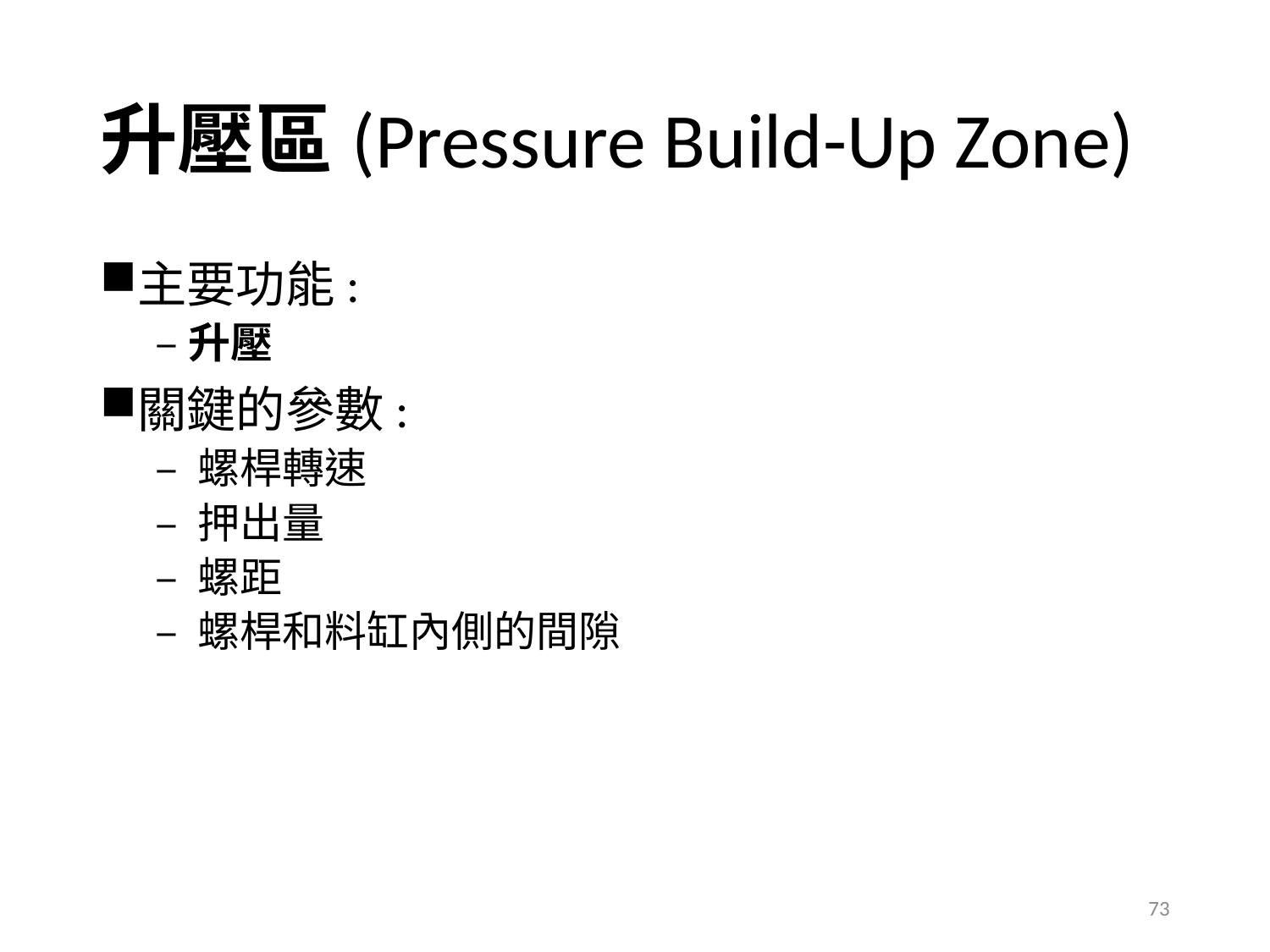

# 升壓區(Pressure Build-Up Zone)
主要功能:
–升壓
關鍵的參數:
– 螺桿轉速
– 押出量
– 螺距
– 螺桿和料缸內側的間隙
73